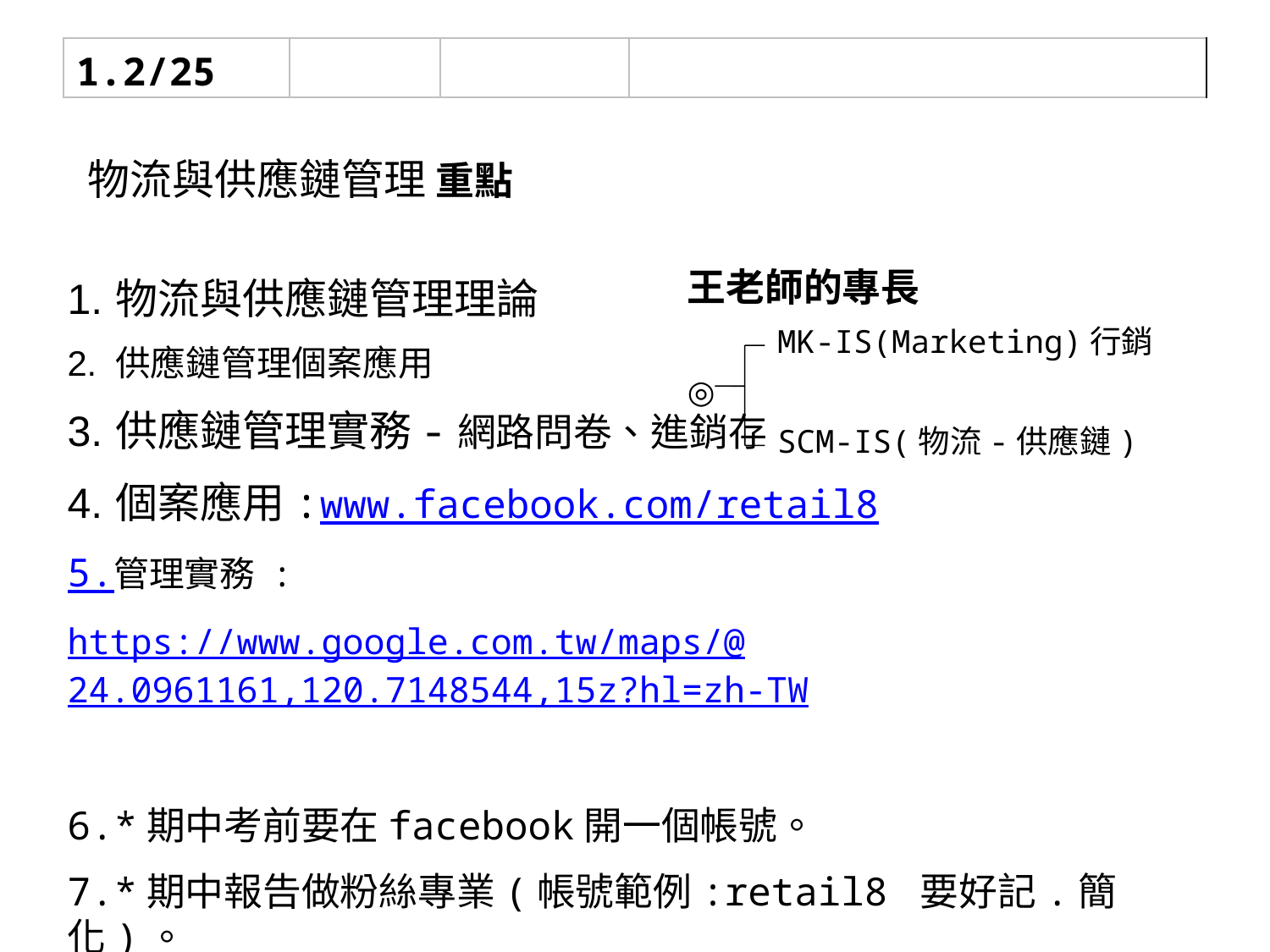

| 1.2/25 |  |  |  |
| --- | --- | --- | --- |
物流與供應鏈管理 重點
王老師的專長
MK-IS(Marketing)行銷

◎
SCM-IS(物流-供應鏈)

物流與供應鏈管理理論
供應鏈管理個案應用
供應鏈管理實務-網路問卷、進銷存
個案應用:www.facebook.com/retail8
5.管理實務 :
https://www.google.com.tw/maps/@24.0961161,120.7148544,15z?hl=zh-TW

6.*期中考前要在facebook開一個帳號。
7.*期中報告做粉絲專業(帳號範例:retail8 要好記.簡化)。